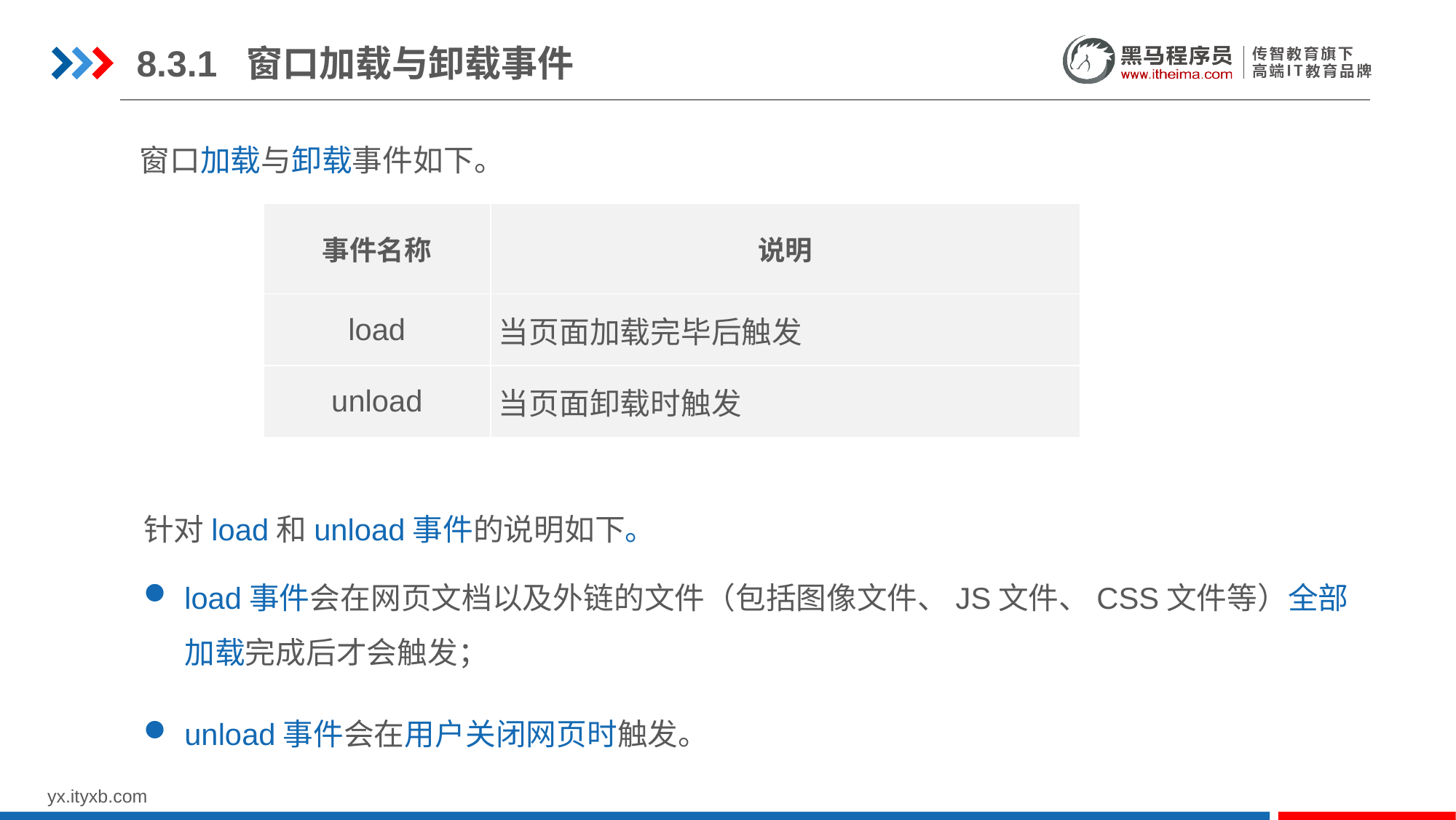

8.3.1  窗口加载与卸载事件
窗口加载与卸载事件如下。
| 事件名称 | 说明 |
| --- | --- |
| load | 当页面加载完毕后触发 |
| unload | 当页面卸载时触发 |
针对load和unload事件的说明如下。

load事件会在网页文档以及外链的文件（包括图像文件、JS文件、CSS文件等）全部加载完成后才会触发；

unload事件会在用户关闭网页时触发。